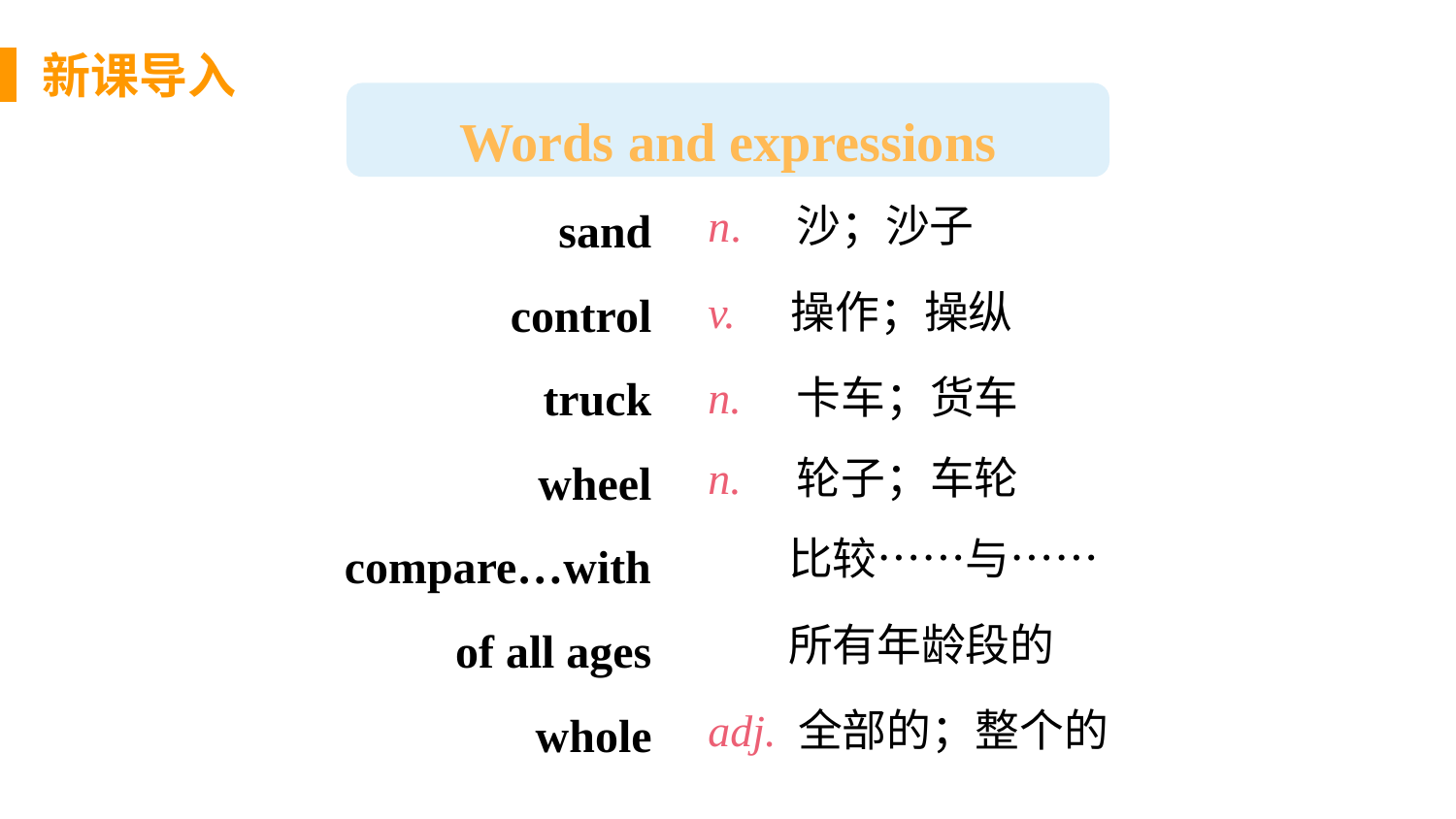

新课导入

Words and expressions
n.    沙；沙子
v.    操作；操纵
n.    卡车；货车
n.    轮子；车轮
       比较……与……
       所有年龄段的
adj. 全部的；整个的
 sand
 control
 truck
 wheel
 compare…with
 of all ages
 whole